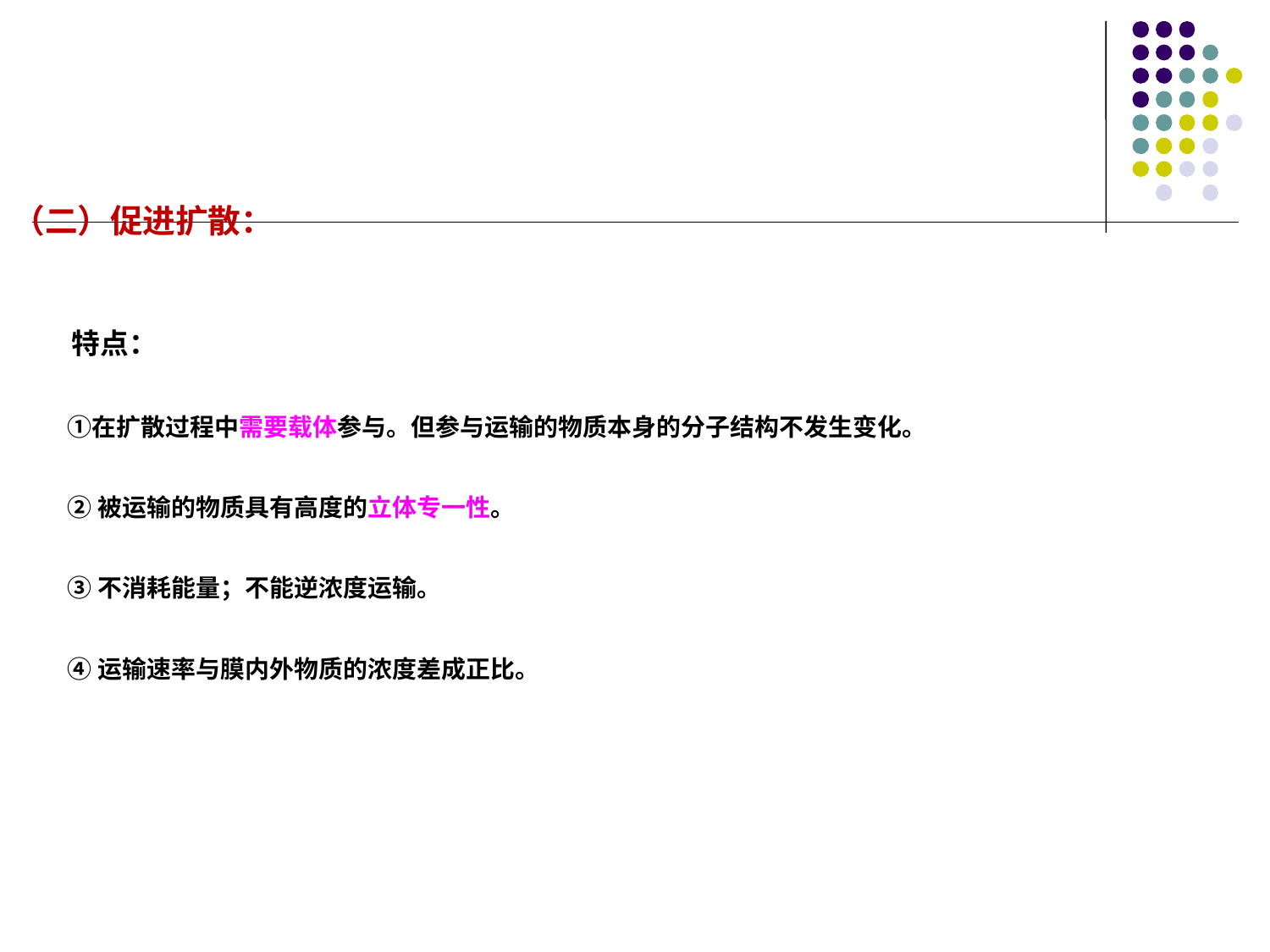

（二）促进扩散：
                               特点：
          ①在扩散过程中需要载体参与。但参与运输的物质本身的分子结构不发生变化。
          ② 被运输的物质具有高度的立体专一性。
          ③ 不消耗能量；不能逆浓度运输。
          ④ 运输速率与膜内外物质的浓度差成正比。